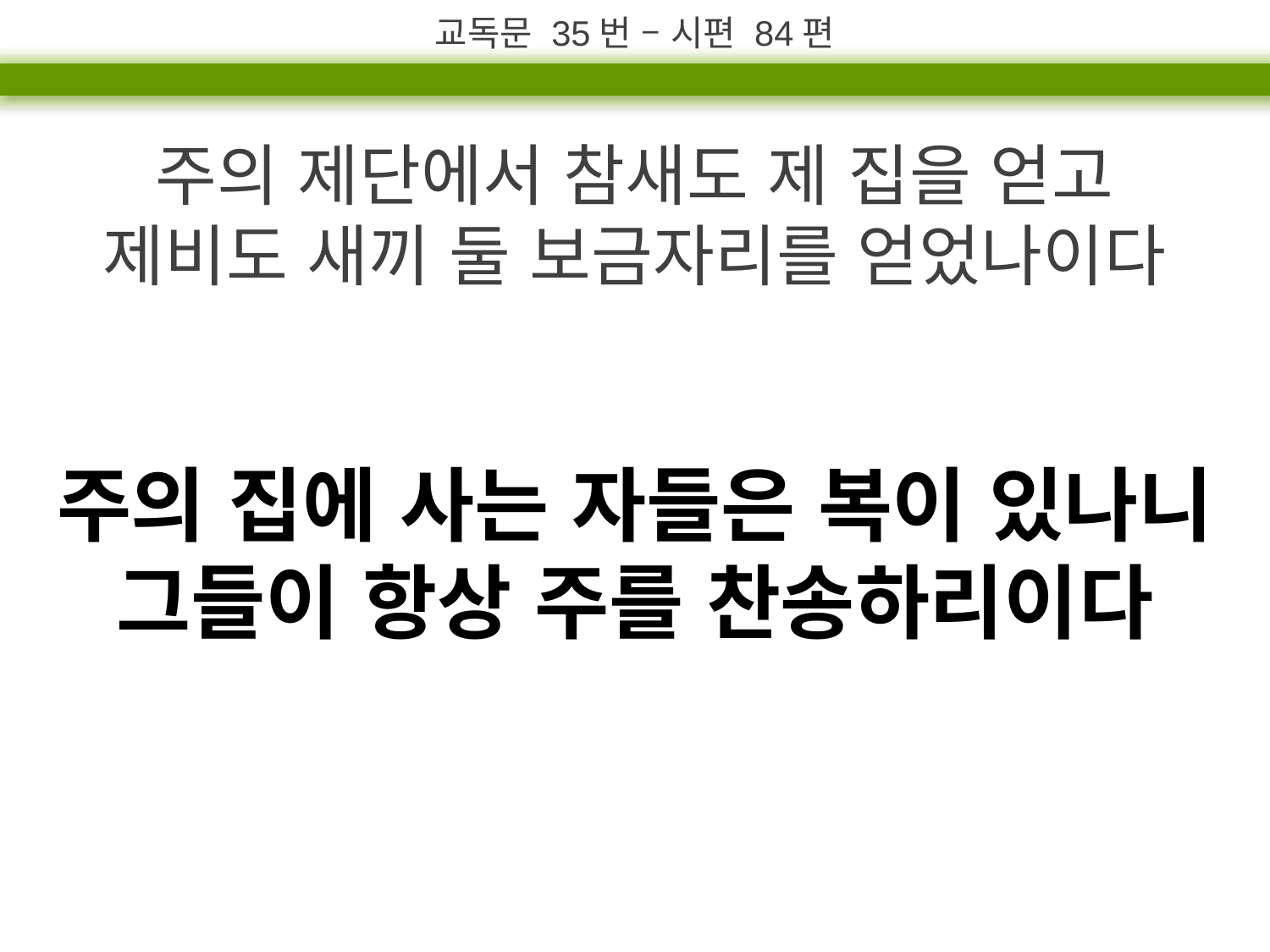

교독문 35번 – 시편 84편

주의 제단에서 참새도 제 집을 얻고
제비도 새끼 둘 보금자리를 얻었나이다
주의 집에 사는 자들은 복이 있나니
그들이 항상 주를 찬송하리이다